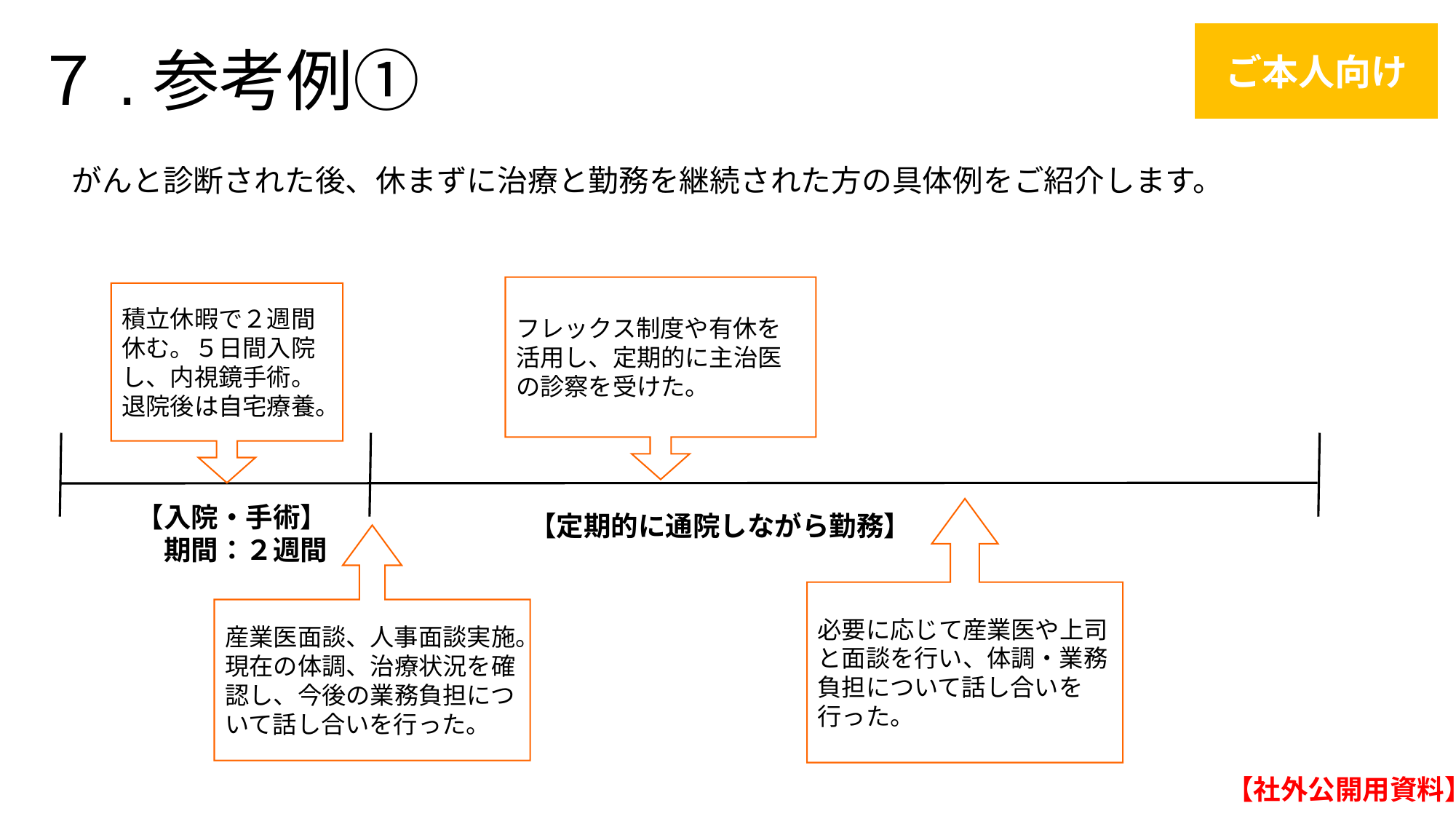

# ７.参考例①
ご本人向け
がんと診断された後、休まずに治療と勤務を継続された方の具体例をご紹介します。
フレックス制度や有休を活用し、定期的に主治医の診察を受けた。
積立休暇で２週間休む。５日間入院し、内視鏡手術。退院後は自宅療養。
【入院・手術】
　期間：２週間
必要に応じて産業医や上司と面談を行い、体調・業務負担について話し合いを行った。
　【定期的に通院しながら勤務】

産業医面談、人事面談実施。
現在の体調、治療状況を確認し、今後の業務負担について話し合いを行った。
【社外公開用資料】